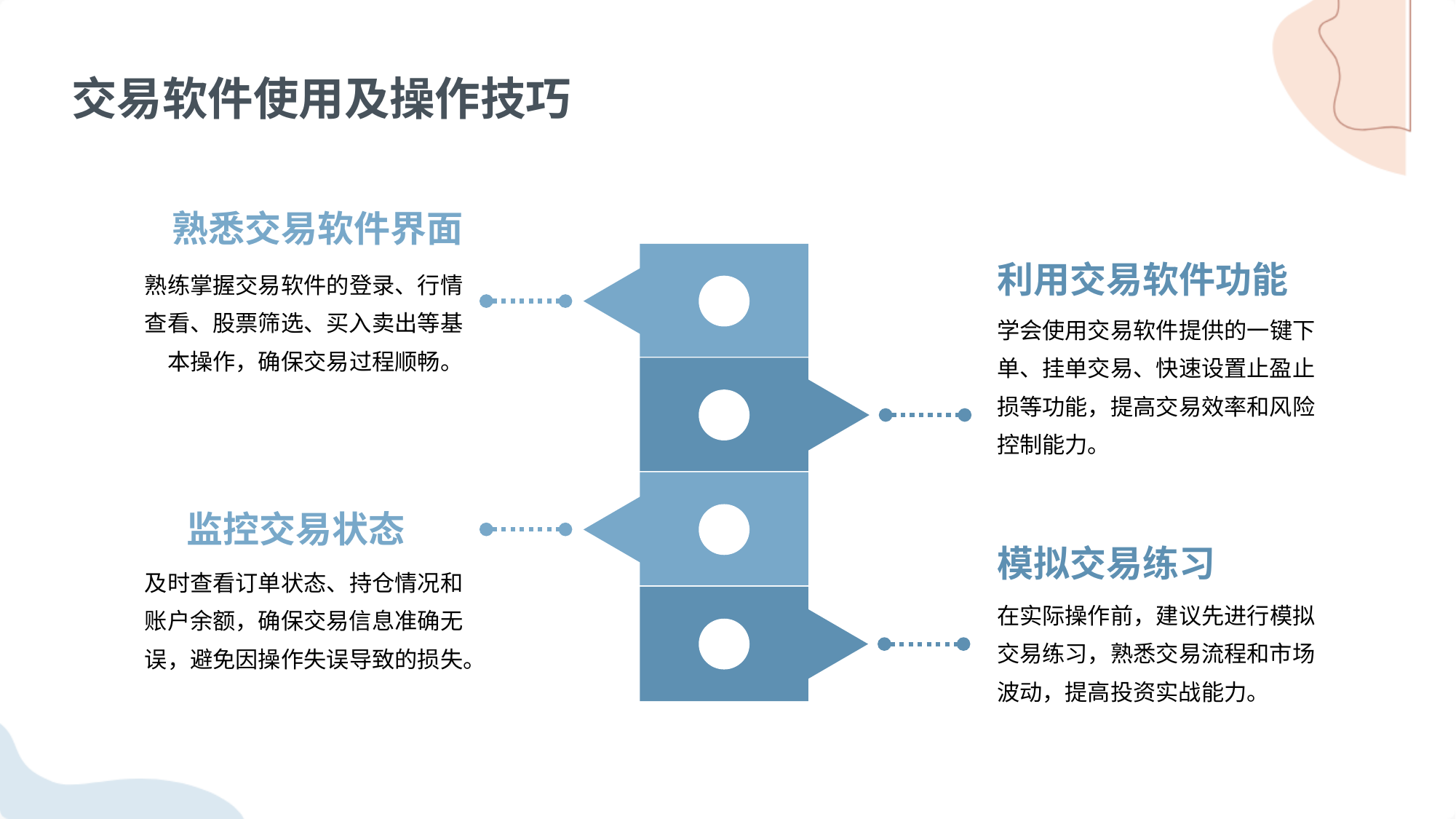

交易软件使用及操作技巧
熟悉交易软件界面
利用交易软件功能

熟练掌握交易软件的登录、行情查看、股票筛选、买入卖出等基本操作，确保交易过程顺畅。

学会使用交易软件提供的一键下单、挂单交易、快速设置止盈止损等功能，提高交易效率和风险控制能力。

监控交易状态

模拟交易练习
及时查看订单状态、持仓情况和账户余额，确保交易信息准确无误，避免因操作失误导致的损失。
在实际操作前，建议先进行模拟交易练习，熟悉交易流程和市场波动，提高投资实战能力。